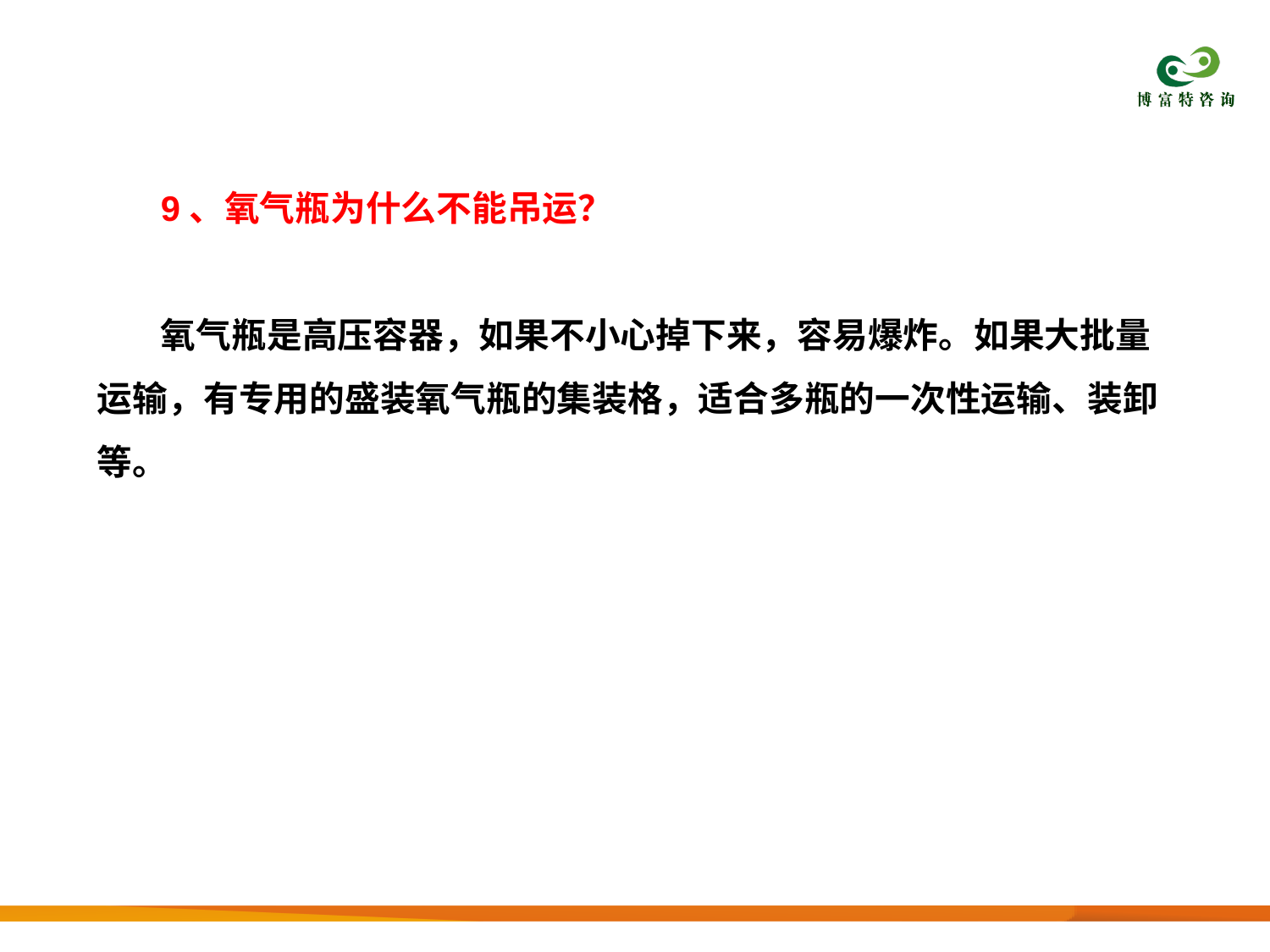

9、氧气瓶为什么不能吊运？

氧气瓶是高压容器，如果不小心掉下来，容易爆炸。如果大批量运输，有专用的盛装氧气瓶的集装格，适合多瓶的一次性运输、装卸等。